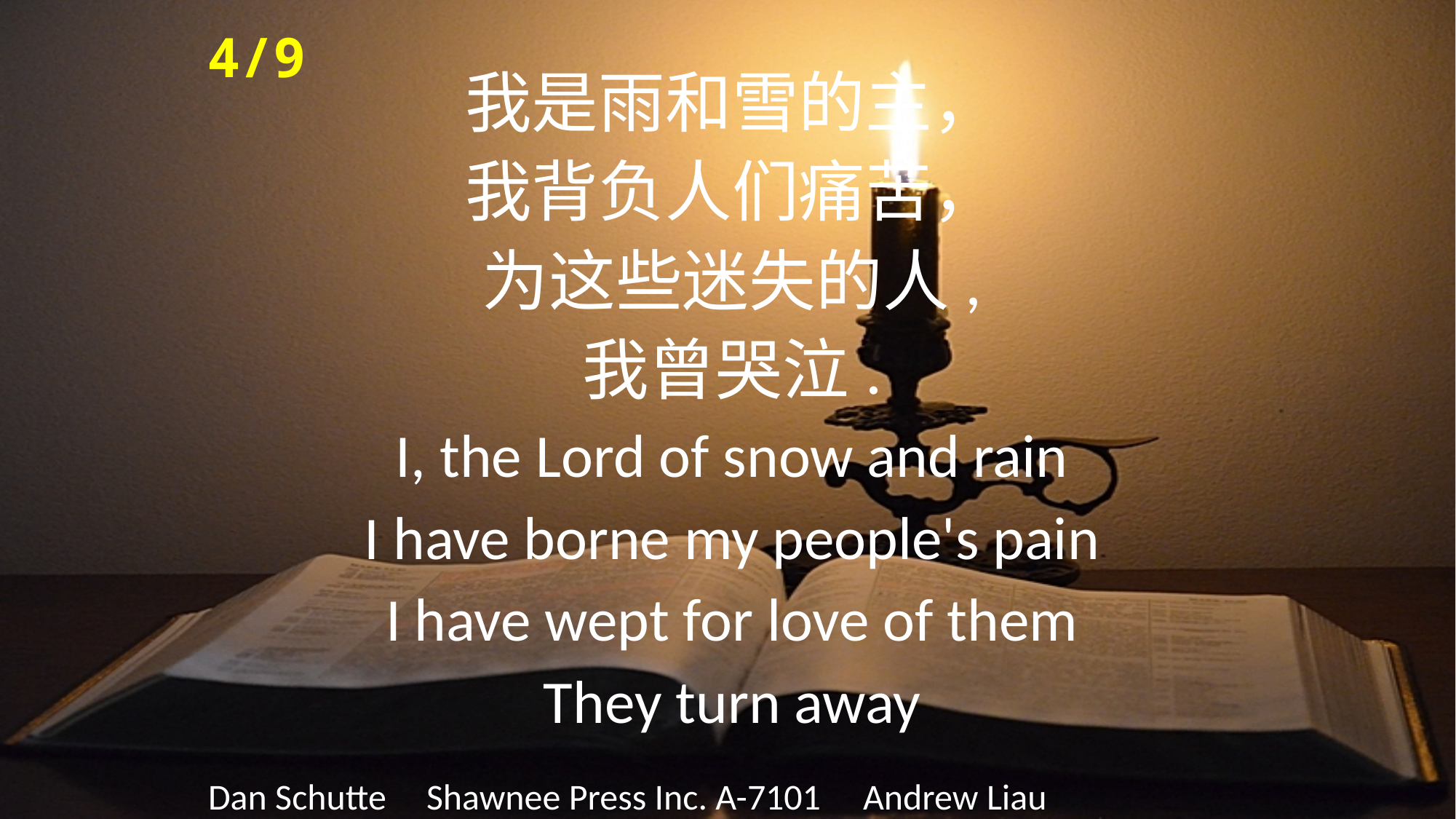

4/9
我是雨和雪的主，
我背负人们痛苦，
为这些迷失的人,
我曾哭泣.
I, the Lord of snow and rain
I have borne my people's pain
I have wept for love of them
They turn away
Dan Schutte 	Shawnee Press Inc. A-7101 	Andrew Liau